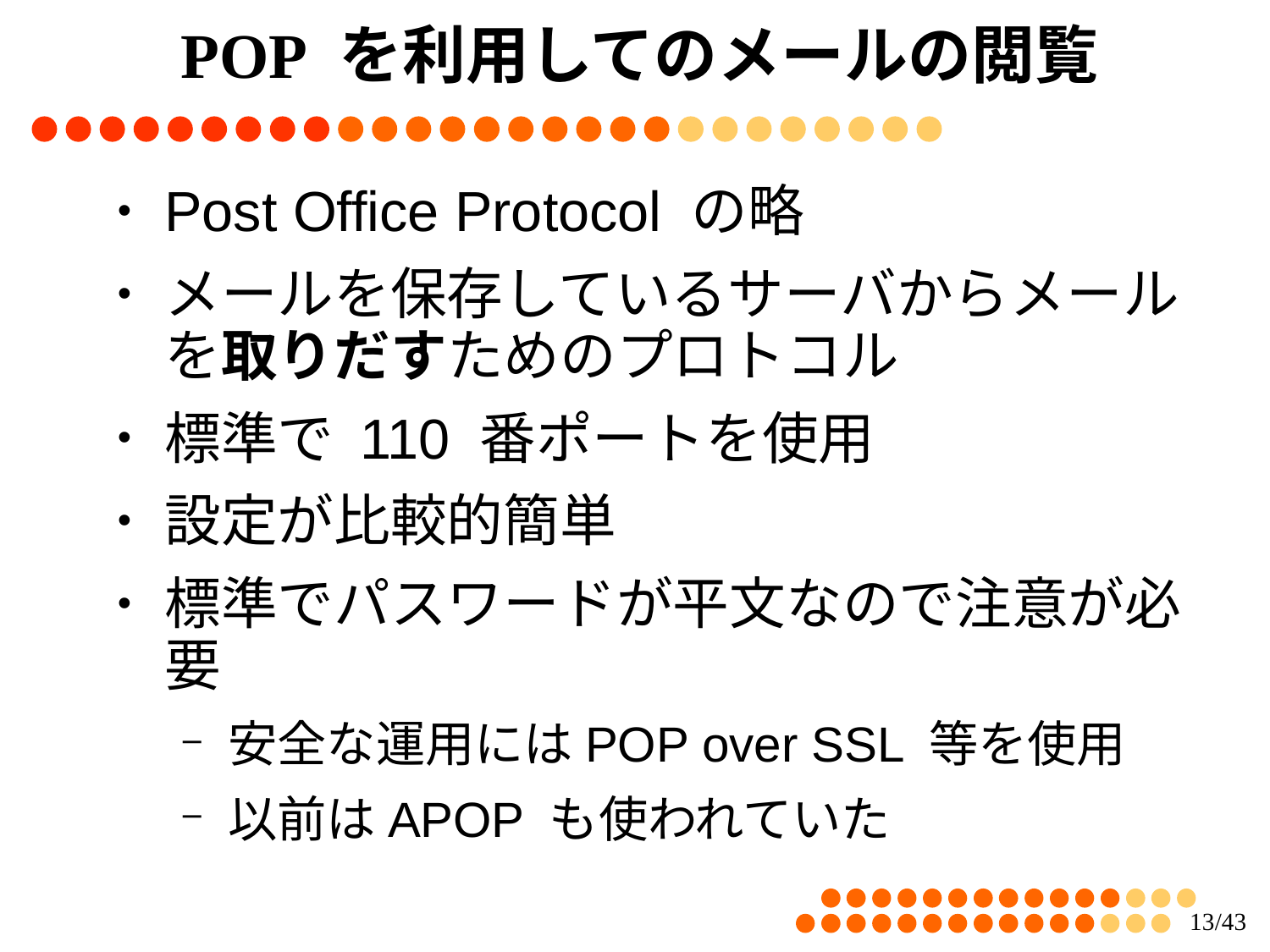

POP を利用してのメールの閲覧
Post Office Protocol の略
メールを保存しているサーバからメールを取りだすためのプロトコル
標準で 110 番ポートを使用
設定が比較的簡単
標準でパスワードが平文なので注意が必要
安全な運用にはPOP over SSL 等を使用
以前はAPOP も使われていた

13/43